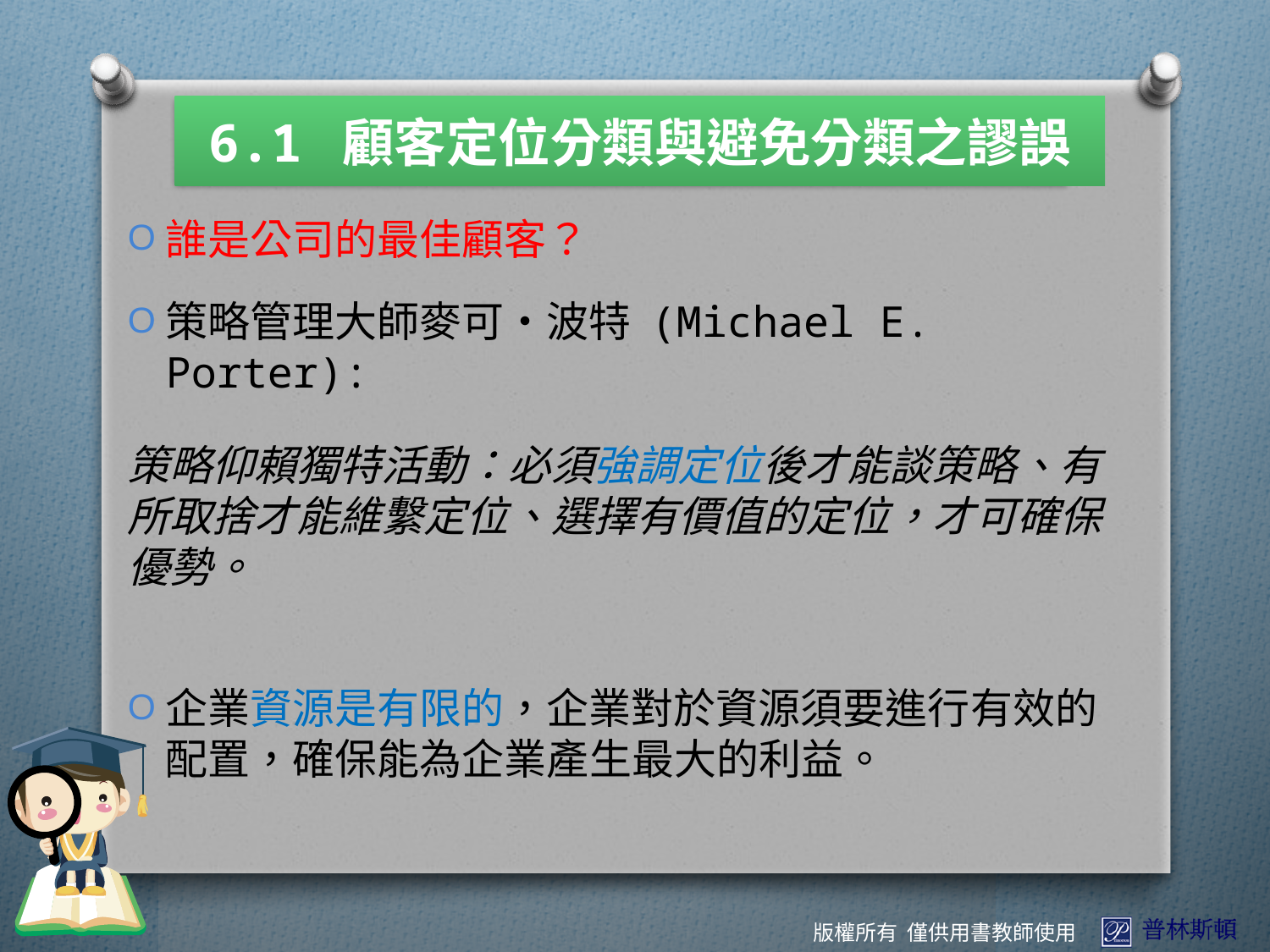

6.1 顧客定位分類與避免分類之謬誤
誰是公司的最佳顧客？
策略管理大師麥可‧波特 (Michael E. Porter):

策略仰賴獨特活動：必須強調定位後才能談策略、有所取捨才能維繫定位、選擇有價值的定位，才可確保優勢。

企業資源是有限的，企業對於資源須要進行有效的配置，確保能為企業產生最大的利益。